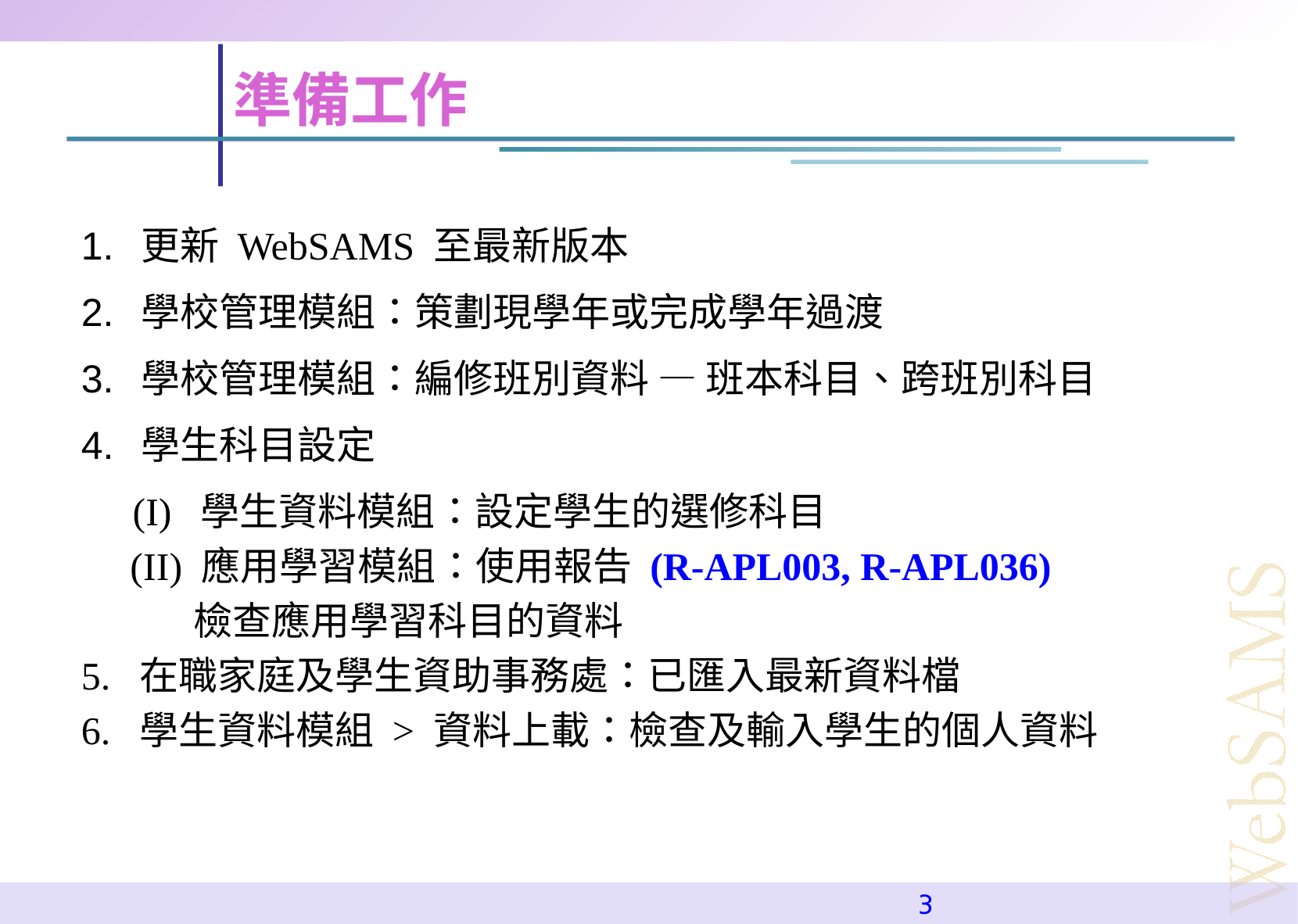

# 準備工作
  更新 WebSAMS 至最新版本
  學校管理模組：策劃現學年或完成學年過渡
  學校管理模組：編修班別資料 — 班本科目、跨班別科目
  學生科目設定
(I)  學生資料模組：設定學生的選修科目
     (II) 應用學習模組：使用報告 (R-APL003, R-APL036)
        檢查應用學習科目的資料
5.  在職家庭及學生資助事務處：已匯入最新資料檔
6.  學生資料模組 > 資料上載：檢查及輸入學生的個人資料